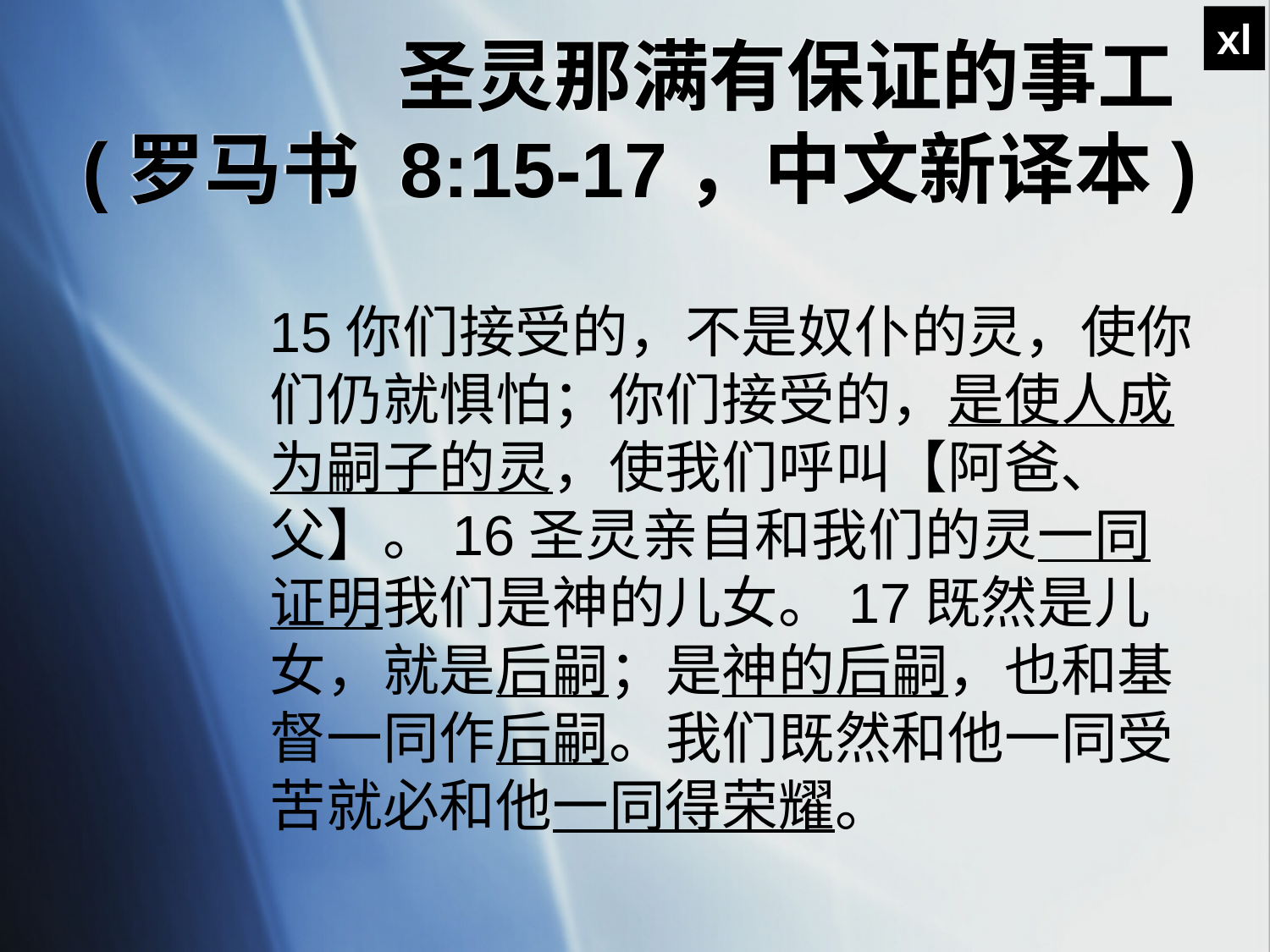

# 圣灵那满有保证的事工
(罗马书 8:15-17，中文新译本)
xl
15你们接受的，不是奴仆的灵，使你们仍就惧怕；你们接受的，是使人成为嗣子的灵，使我们呼叫【阿爸、父】。16圣灵亲自和我们的灵一同证明我们是神的儿女。17既然是儿女，就是后嗣；是神的后嗣，也和基督一同作后嗣。我们既然和他一同受苦就必和他一同得荣耀。